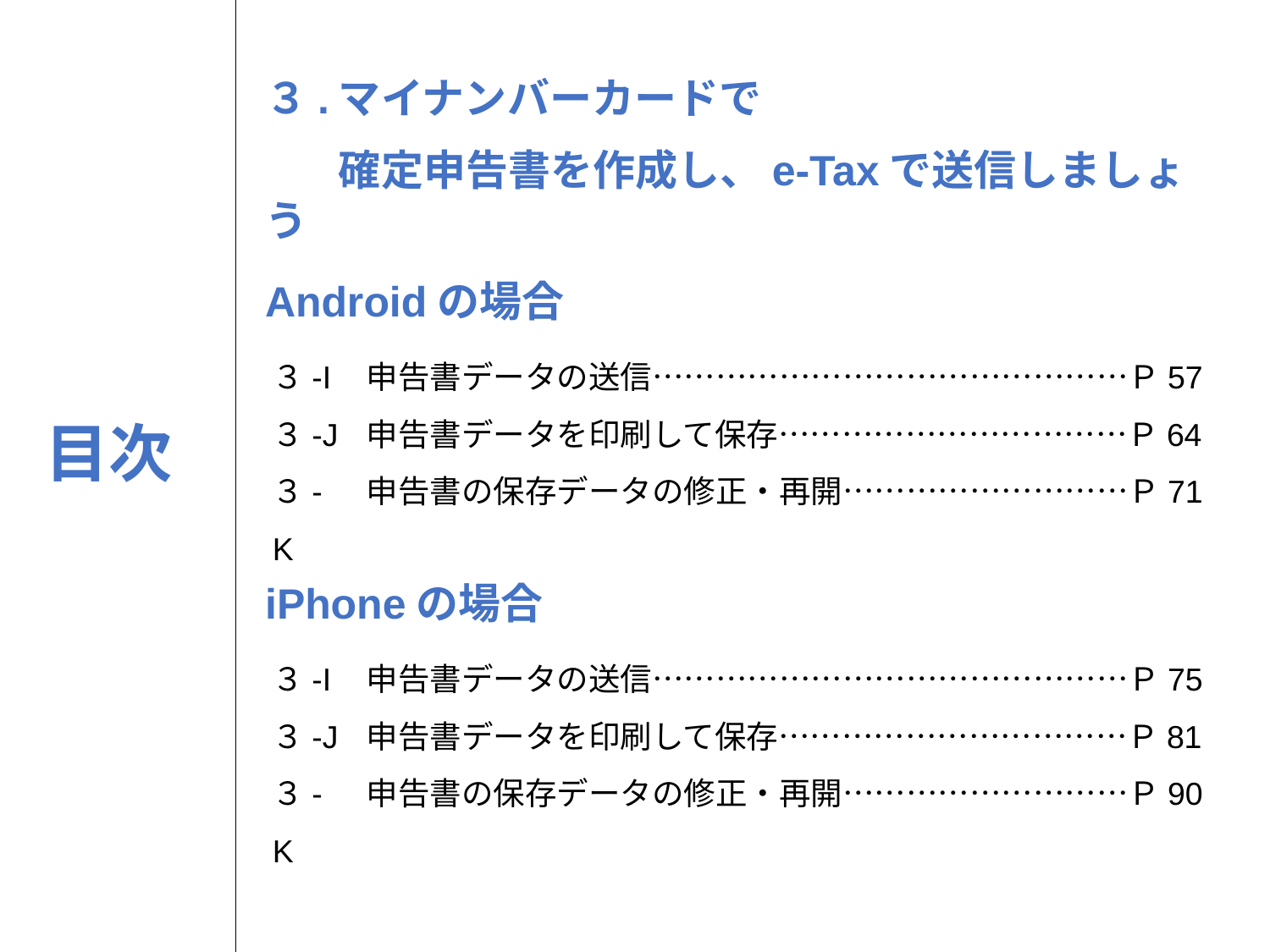

３.	マイナンバーカードで
	確定申告書を作成し、e-Taxで送信しましょう
Androidの場合
申告書データの送信………………………………………Ｐ57
申告書データを印刷して保存……………………………Ｐ64
申告書の保存データの修正・再開………………………Ｐ71
３-I
３-J
３-K
目次
iPhoneの場合
申告書データの送信………………………………………Ｐ75
申告書データを印刷して保存……………………………Ｐ81
申告書の保存データの修正・再開………………………Ｐ90
３-I
３-J
３-K